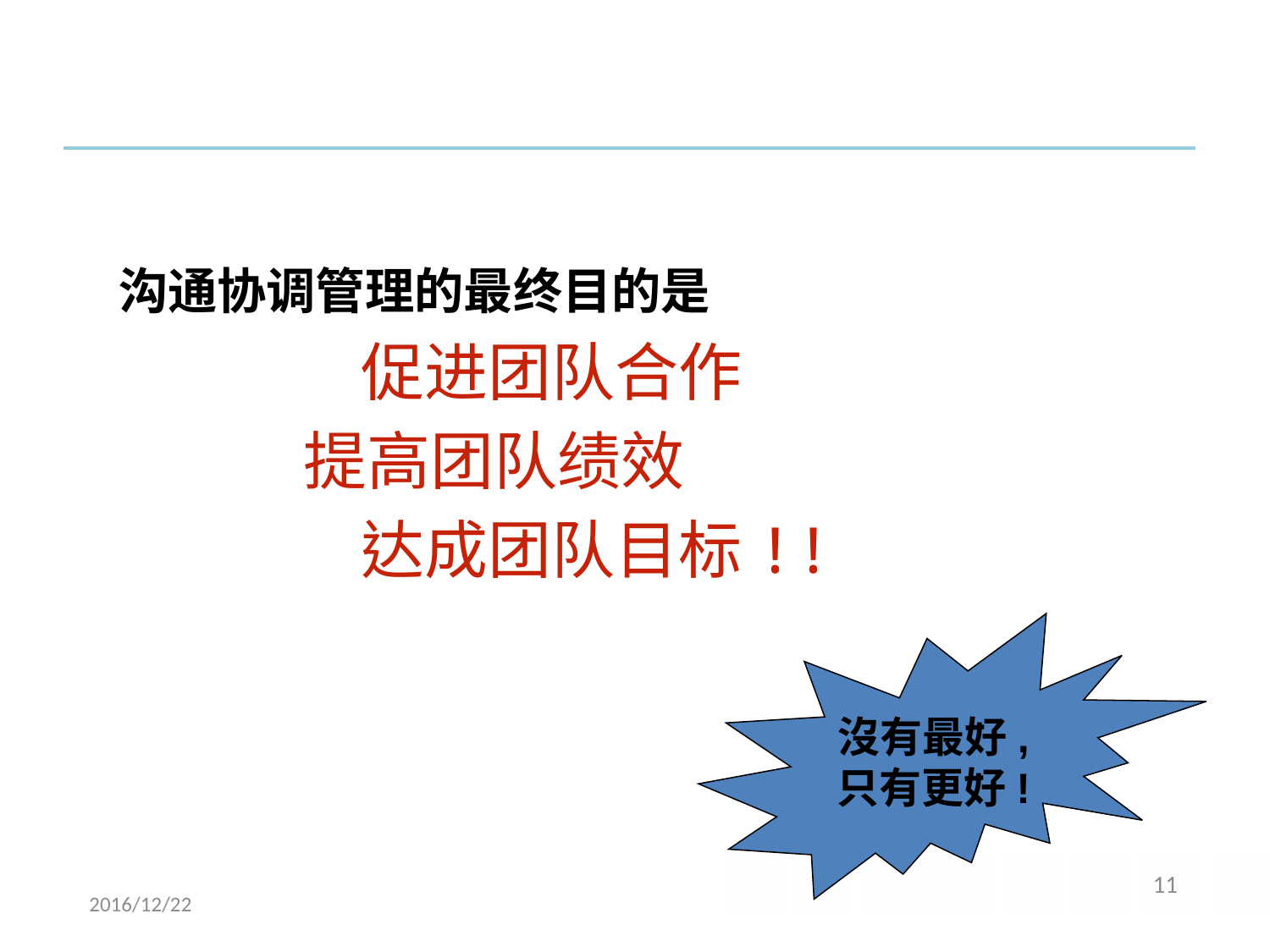

沟通协调管理的最终目的是
                促进团队合作
            提高团队绩效
                达成团队目标!!
沒有最好,
只有更好!
2016/12/22